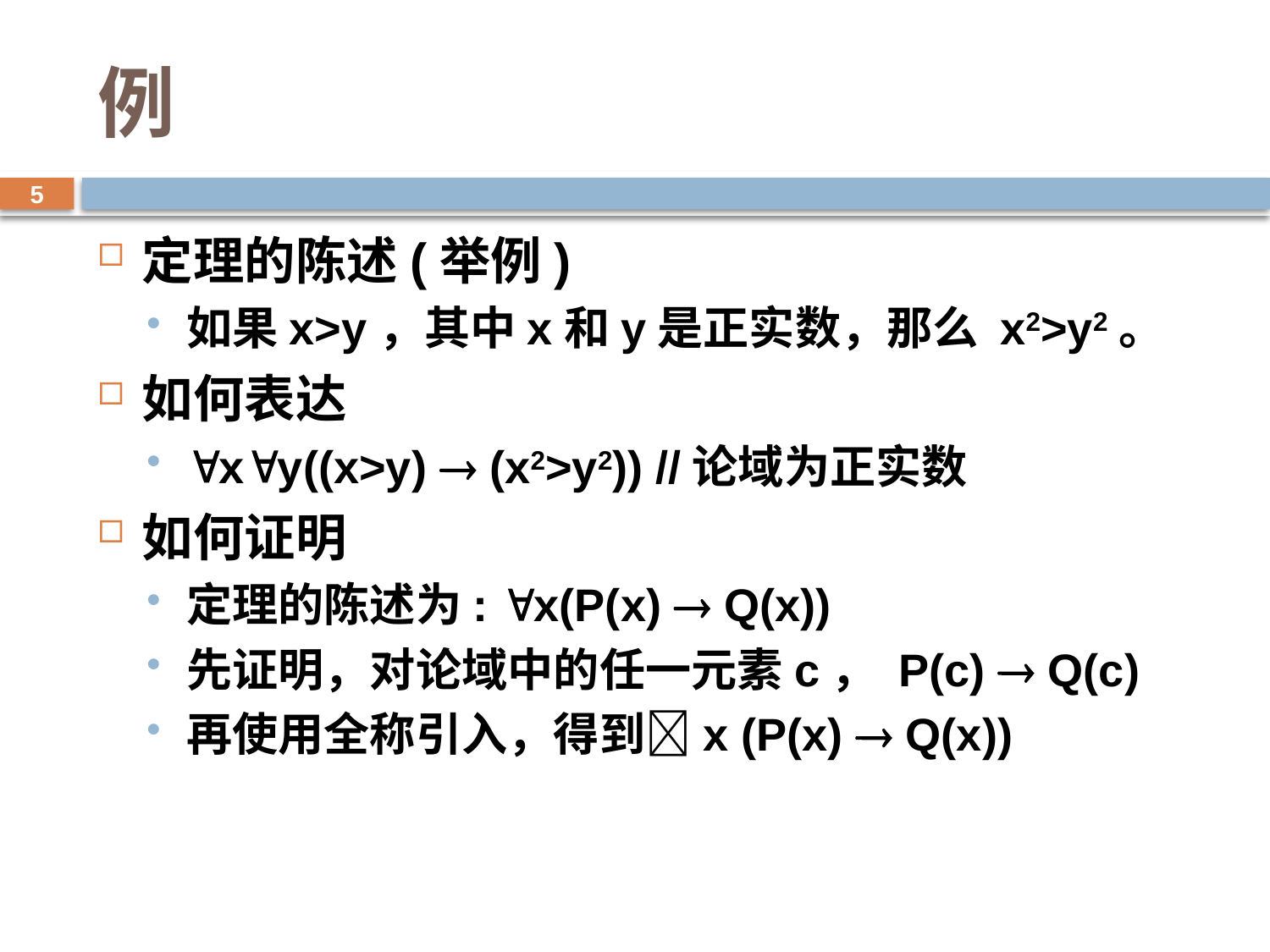

# 例
5
定理的陈述(举例)
如果x>y，其中x和y是正实数，那么 x2>y2。
如何表达
∀x∀y((x>y) → (x2>y2)) //论域为正实数
如何证明
定理的陈述为: ∀x(P(x) → Q(x))
先证明，对论域中的任一元素c， P(c) → Q(c)
再使用全称引入，得到∀x (P(x) → Q(x))